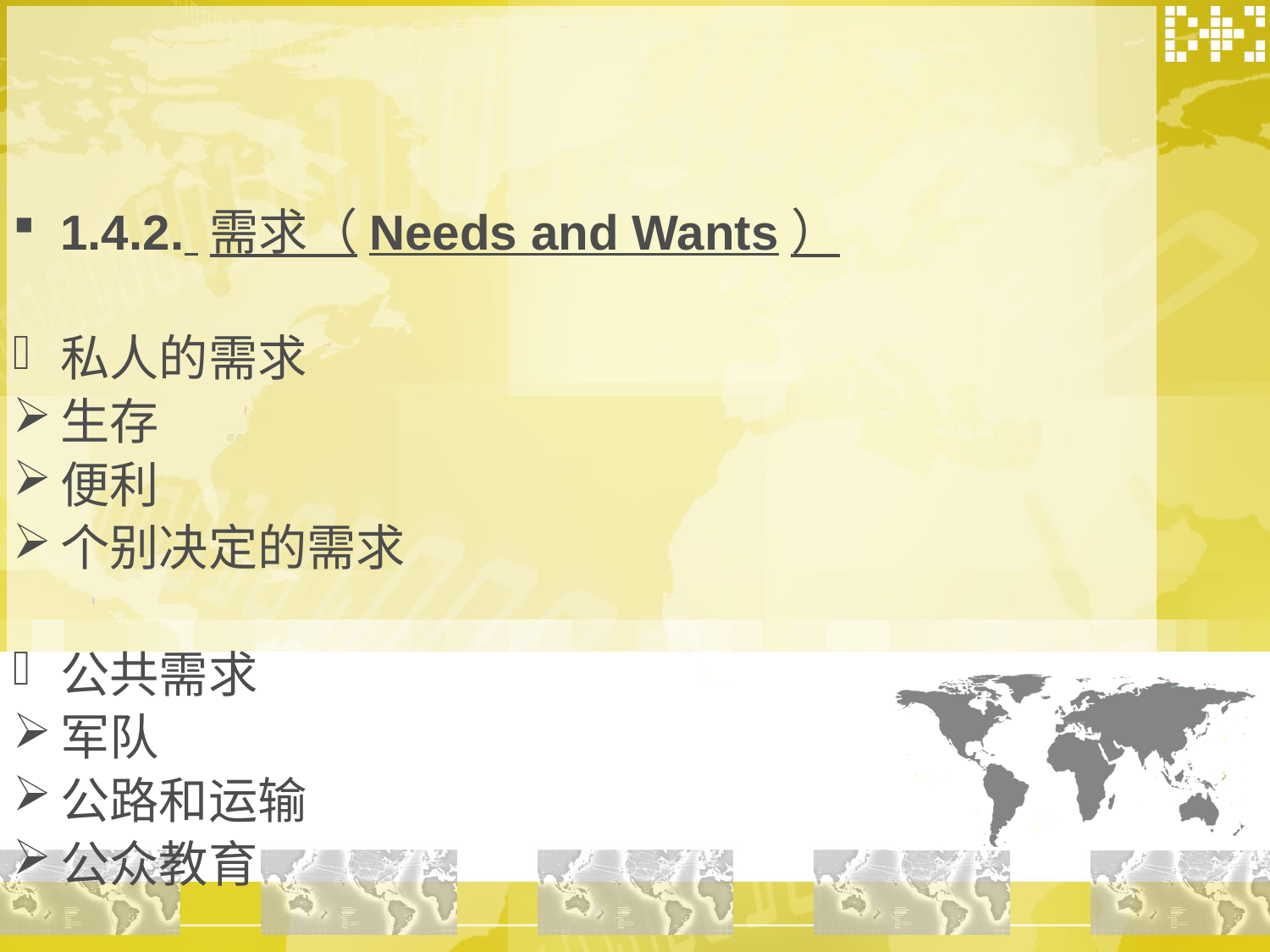

6
1.4.2. 需求（Needs and Wants）

私人的需求
生存
便利
个别决定的需求

公共需求
军队
公路和运输
公众教育